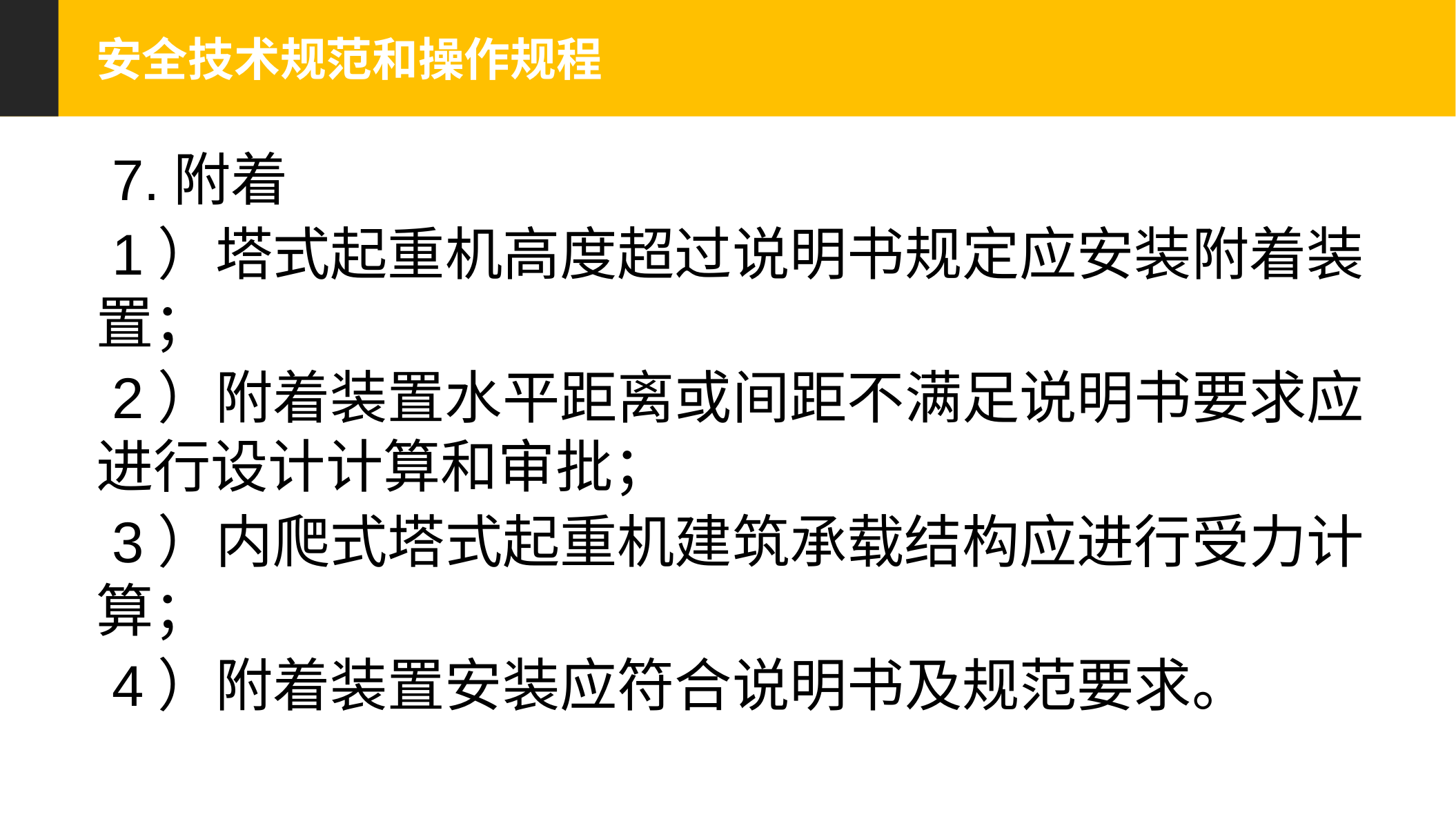

安全技术规范和操作规程
 7.附着
 1）塔式起重机高度超过说明书规定应安装附着装置；
 2）附着装置水平距离或间距不满足说明书要求应进行设计计算和审批；
 3）内爬式塔式起重机建筑承载结构应进行受力计算；
 4）附着装置安装应符合说明书及规范要求。